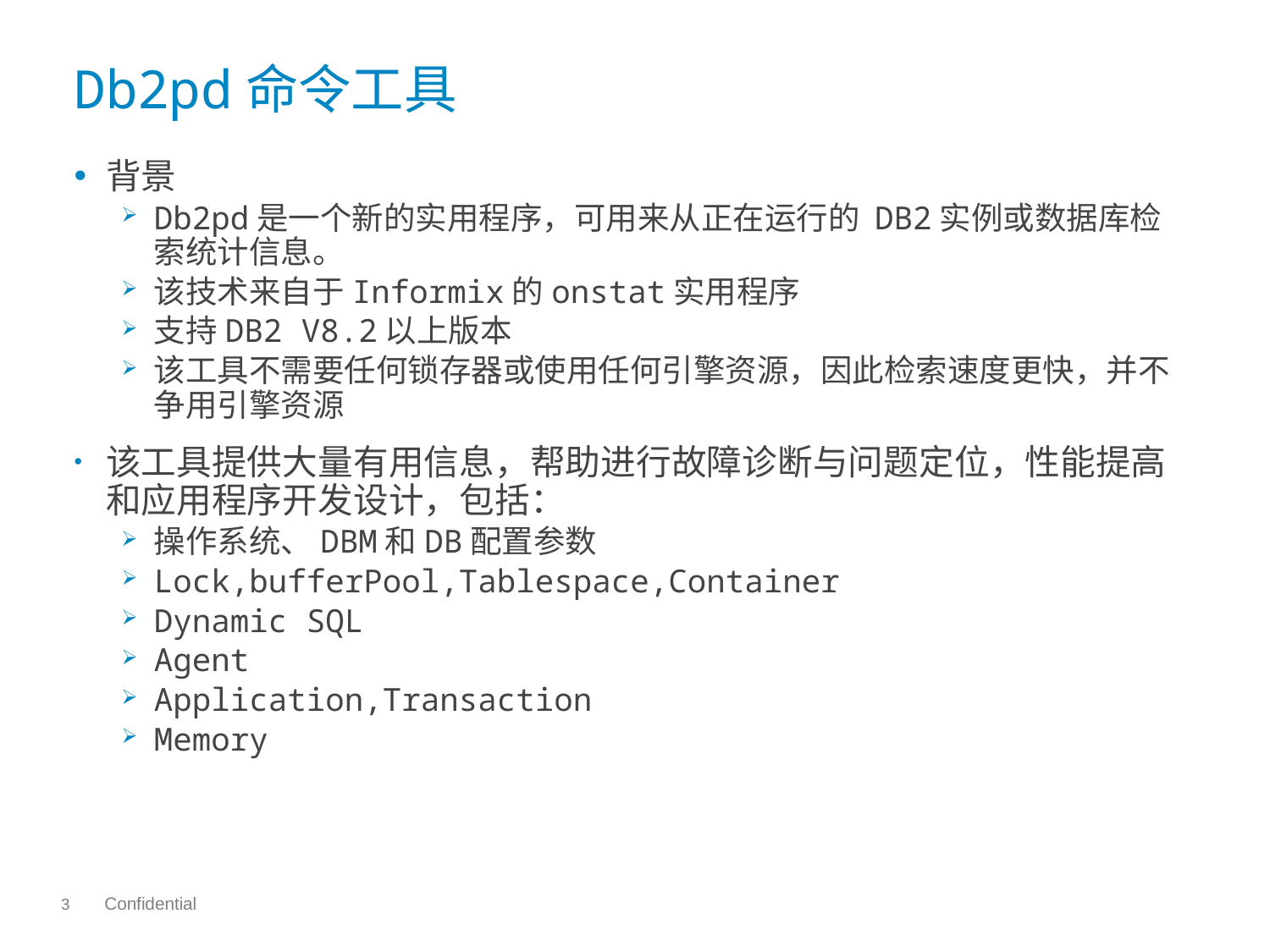

# Db2pd命令工具
背景
Db2pd是一个新的实用程序，可用来从正在运行的 DB2实例或数据库检索统计信息。
该技术来自于Informix的onstat实用程序
支持DB2 V8.2以上版本
该工具不需要任何锁存器或使用任何引擎资源，因此检索速度更快，并不争用引擎资源
该工具提供大量有用信息，帮助进行故障诊断与问题定位，性能提高和应用程序开发设计，包括：
操作系统、DBM和DB配置参数
Lock,bufferPool,Tablespace,Container
Dynamic SQL
Agent
Application,Transaction
Memory